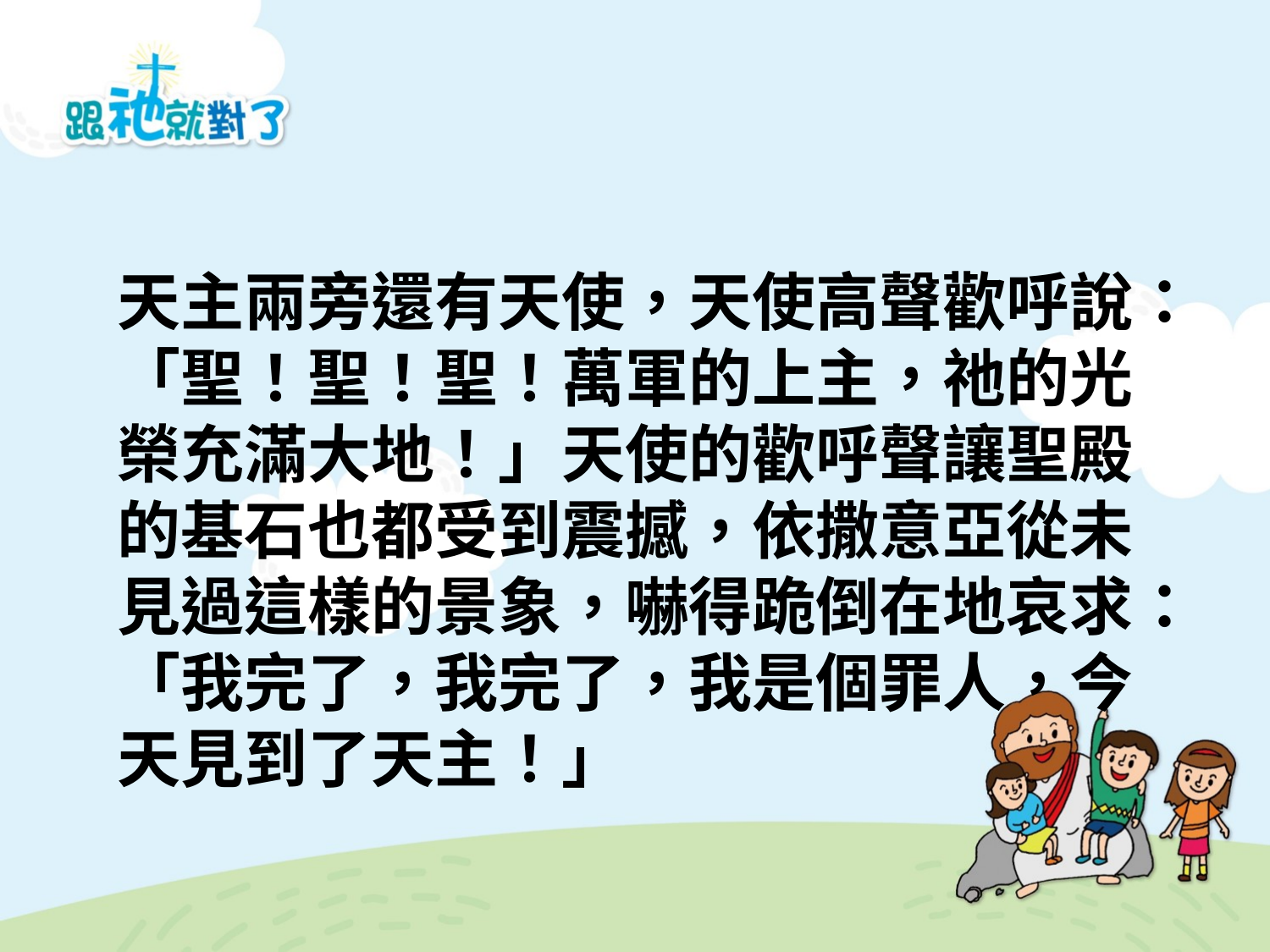

天主兩旁還有天使，天使高聲歡呼說：「聖！聖！聖！萬軍的上主，祂的光榮充滿大地！」天使的歡呼聲讓聖殿的基石也都受到震撼，依撒意亞從未見過這樣的景象，嚇得跪倒在地哀求：「我完了，我完了，我是個罪人，今天見到了天主！」